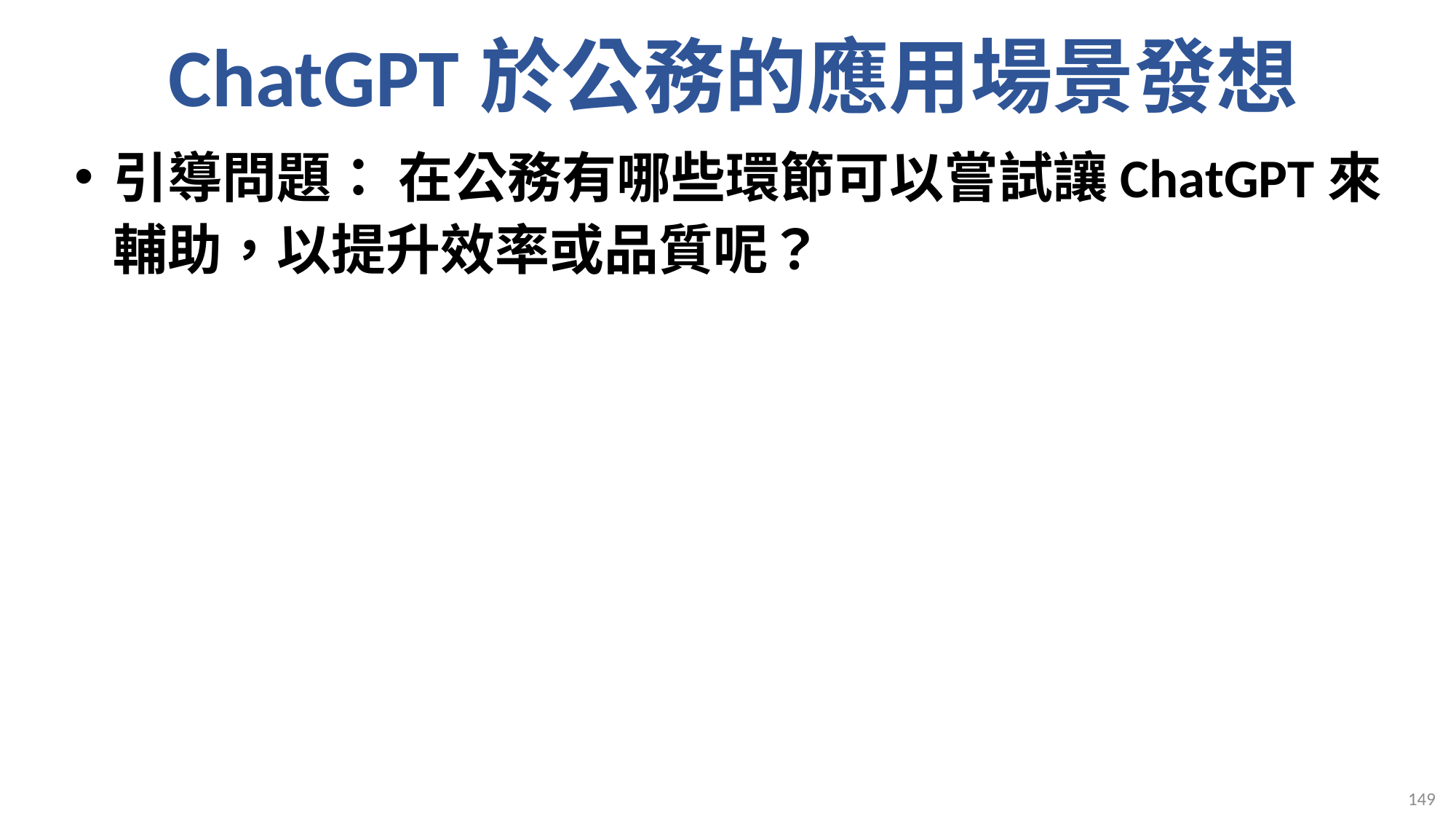

# ChatGPT於公務的應用場景發想
引導問題： 在公務有哪些環節可以嘗試讓ChatGPT來輔助，以提升效率或品質呢？
149